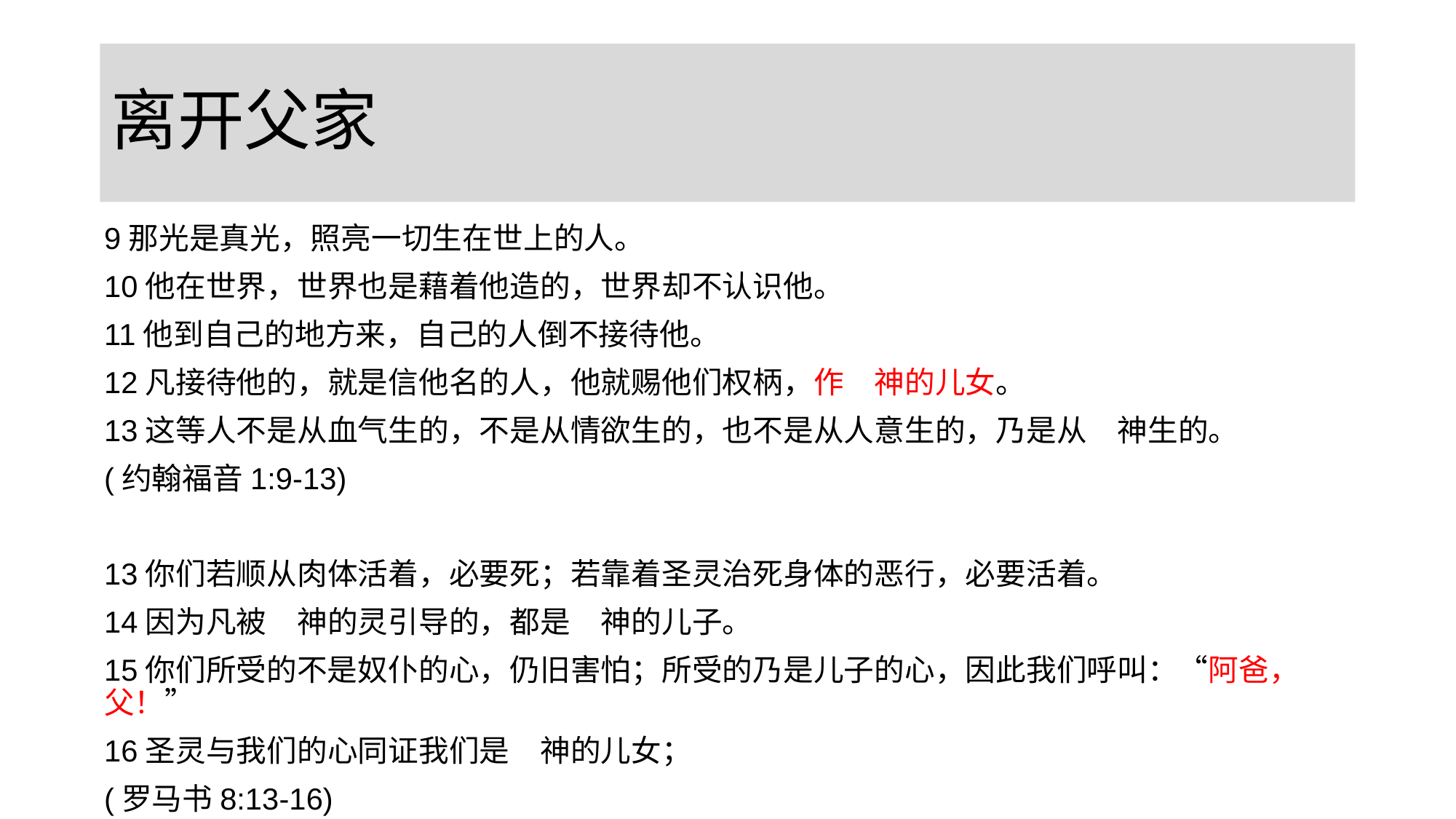

# 离开父家
9那光是真光，照亮一切生在世上的人。
10他在世界，世界也是藉着他造的，世界却不认识他。
11他到自己的地方来，自己的人倒不接待他。
12凡接待他的，就是信他名的人，他就赐他们权柄，作　神的儿女。
13这等人不是从血气生的，不是从情欲生的，也不是从人意生的，乃是从　神生的。
(约翰福音1:9-13)

13你们若顺从肉体活着，必要死；若靠着圣灵治死身体的恶行，必要活着。
14因为凡被　神的灵引导的，都是　神的儿子。
15你们所受的不是奴仆的心，仍旧害怕；所受的乃是儿子的心，因此我们呼叫：“阿爸，父！”
16圣灵与我们的心同证我们是　神的儿女；
(罗马书8:13-16)